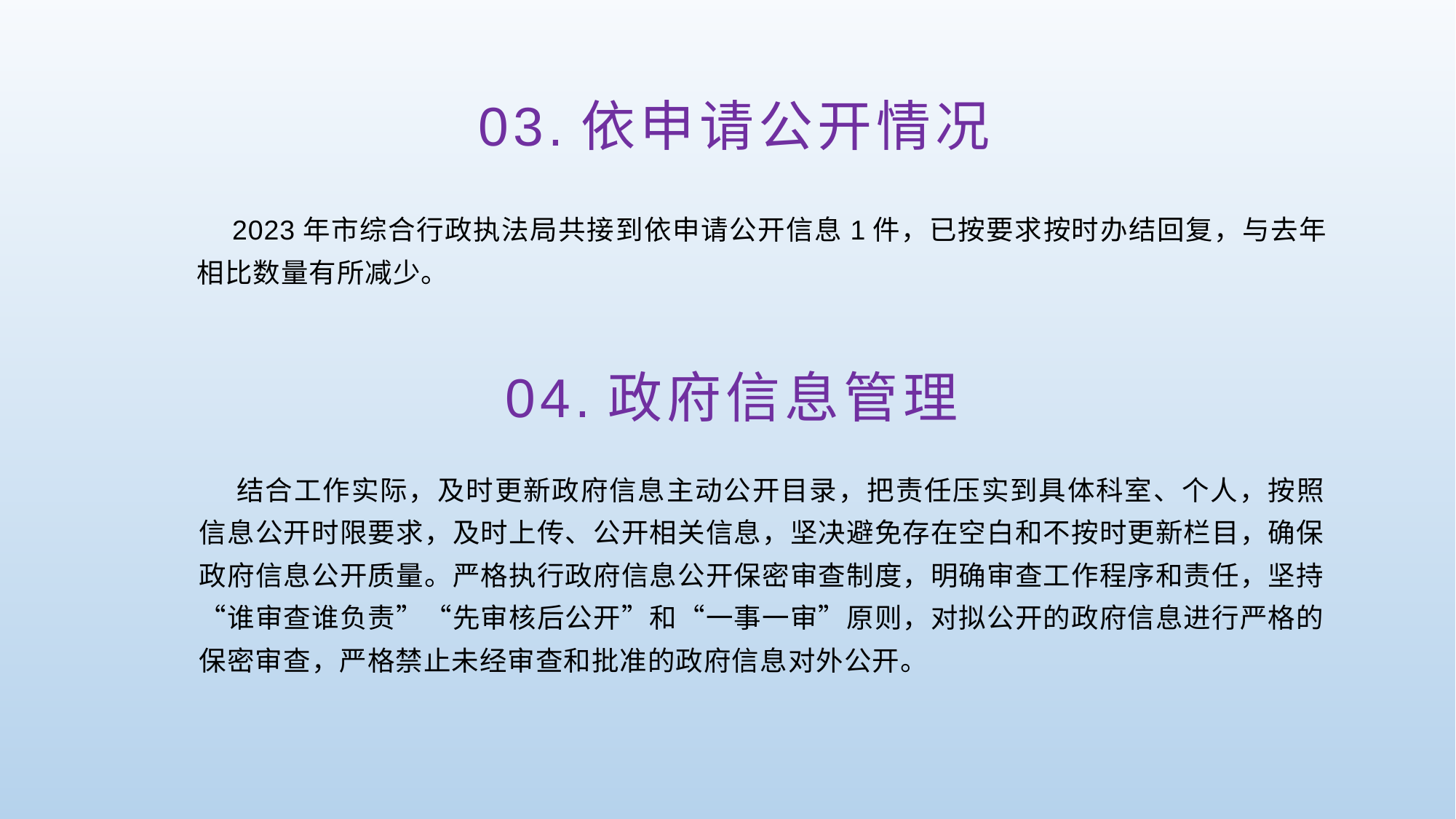

03.依申请公开情况
    2023年市综合行政执法局共接到依申请公开信息1件，已按要求按时办结回复，与去年相比数量有所减少。

       04.政府信息管理
    结合工作实际，及时更新政府信息主动公开目录，把责任压实到具体科室、个人，按照信息公开时限要求，及时上传、公开相关信息，坚决避免存在空白和不按时更新栏目，确保政府信息公开质量。严格执行政府信息公开保密审查制度，明确审查工作程序和责任，坚持“谁审查谁负责”“先审核后公开”和“一事一审”原则，对拟公开的政府信息进行严格的保密审查，严格禁止未经审查和批准的政府信息对外公开。